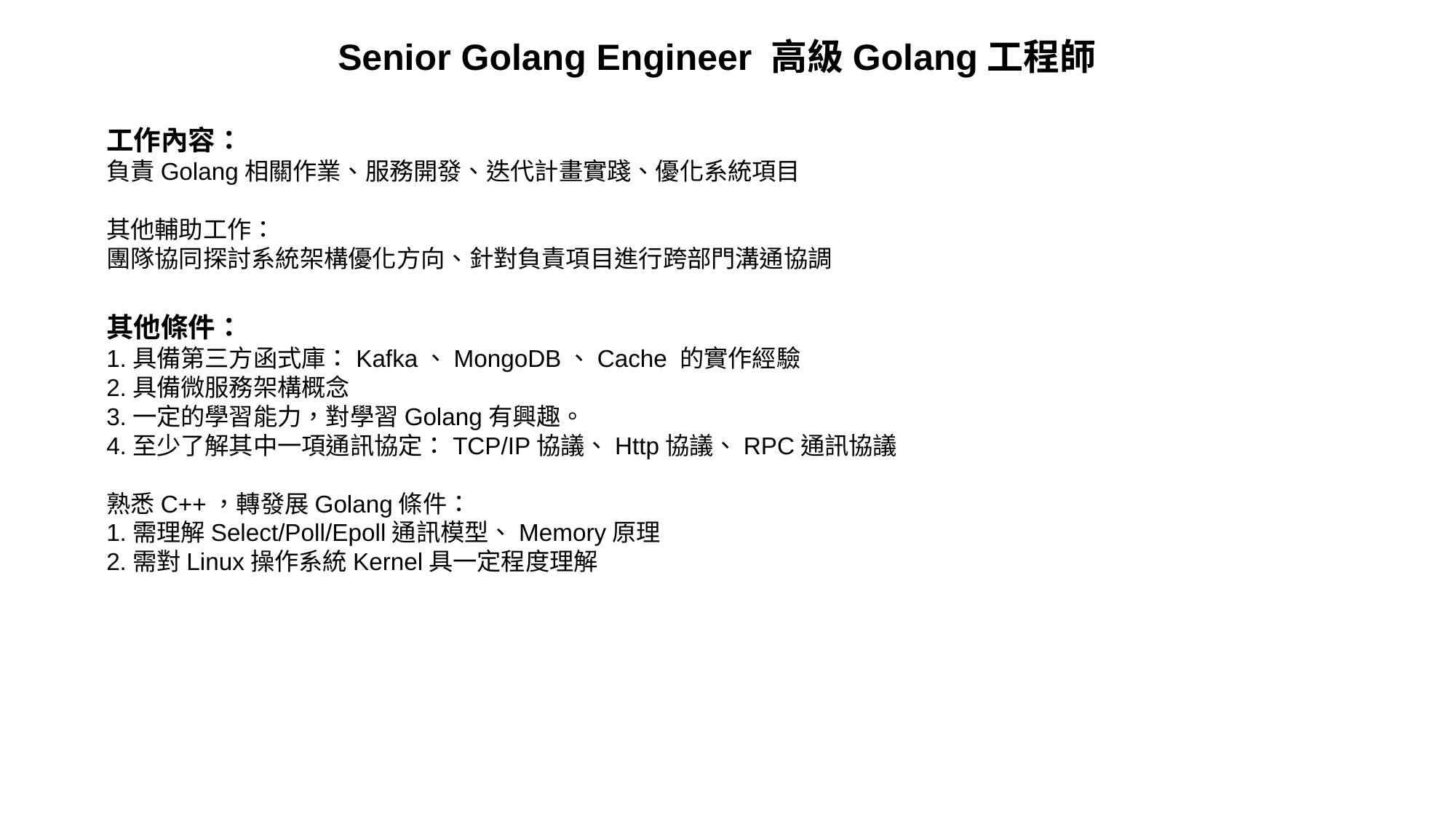

Senior Golang Engineer 高級Golang工程師
工作內容：
負責Golang相關作業、服務開發、迭代計畫實踐、優化系統項目

其他輔助工作：
團隊協同探討系統架構優化方向、針對負責項目進行跨部門溝通協調
其他條件：
1.具備第三方函式庫：Kafka、MongoDB、Cache 的實作經驗
2.具備微服務架構概念
3.一定的學習能力，對學習Golang有興趣。
4.至少了解其中一項通訊協定：TCP/IP協議、Http協議、RPC通訊協議

熟悉C++，轉發展Golang條件：
1.需理解Select/Poll/Epoll通訊模型、Memory原理
2.需對Linux操作系統Kernel具一定程度理解